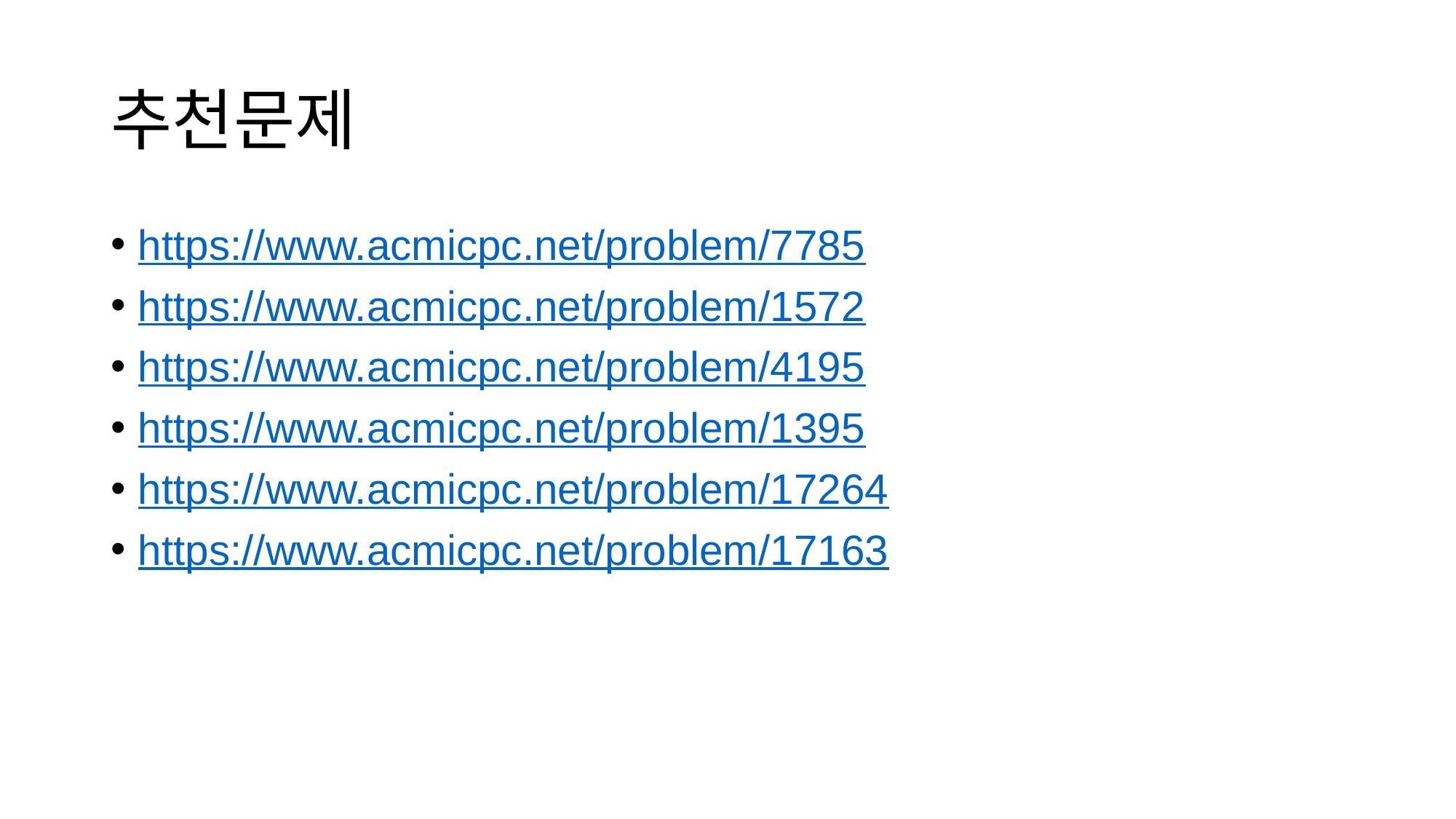

# 추천문제
https://www.acmicpc.net/problem/7785
https://www.acmicpc.net/problem/1572
https://www.acmicpc.net/problem/4195
https://www.acmicpc.net/problem/1395
https://www.acmicpc.net/problem/17264
https://www.acmicpc.net/problem/17163